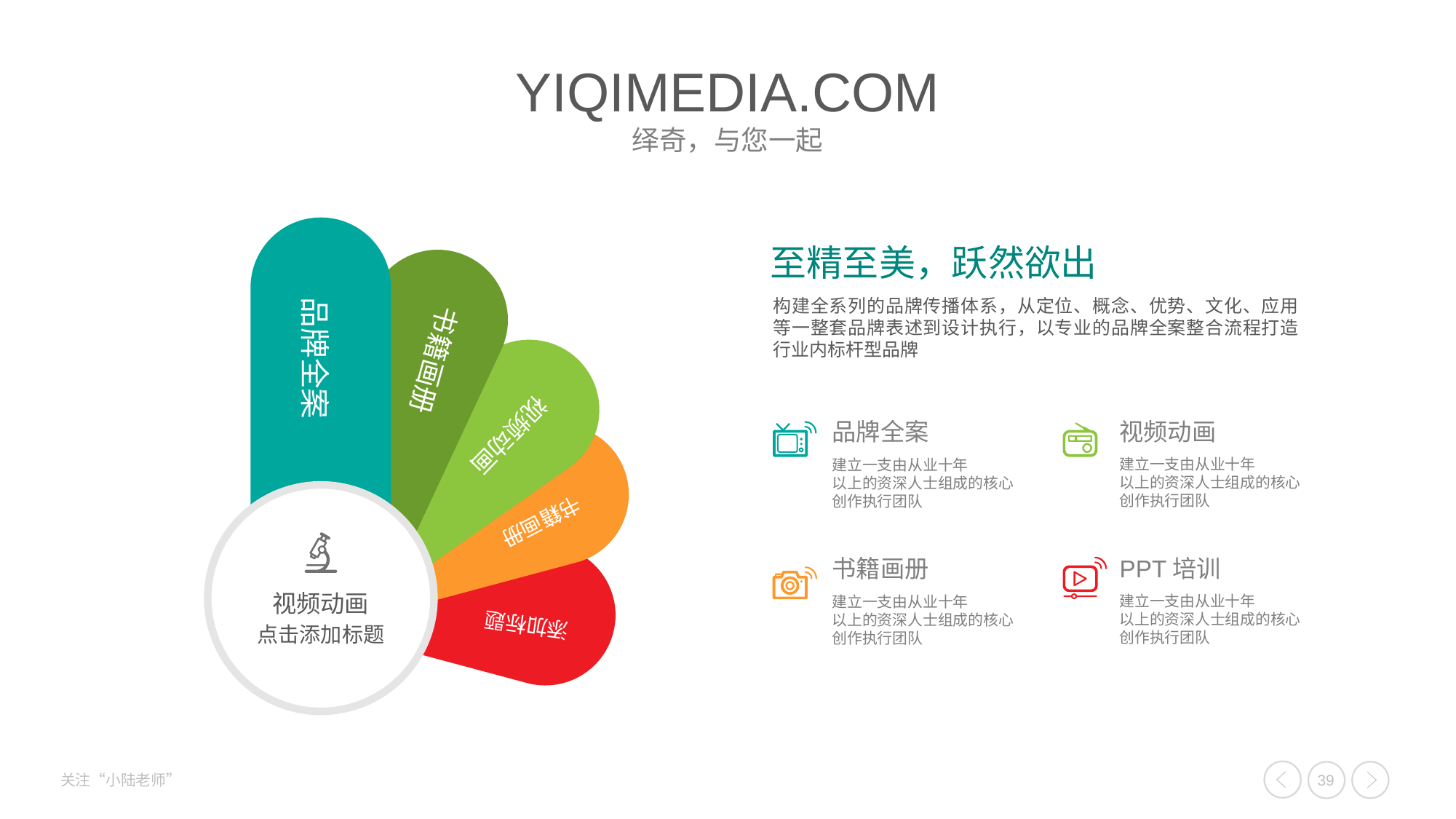

至精至美，跃然欲出
构建全系列的品牌传播体系，从定位、概念、优势、文化、应用等一整套品牌表述到设计执行，以专业的品牌全案整合流程打造行业内标杆型品牌

品牌全案
书籍画册

视频动画
视频动画
品牌全案

建立一支由从业十年
以上的资深人士组成的核心
创作执行团队
建立一支由从业十年
以上的资深人士组成的核心
创作执行团队
书籍画册

添加标题
PPT培训
书籍画册

视频动画
点击添加标题
建立一支由从业十年
以上的资深人士组成的核心
创作执行团队
建立一支由从业十年
以上的资深人士组成的核心
创作执行团队